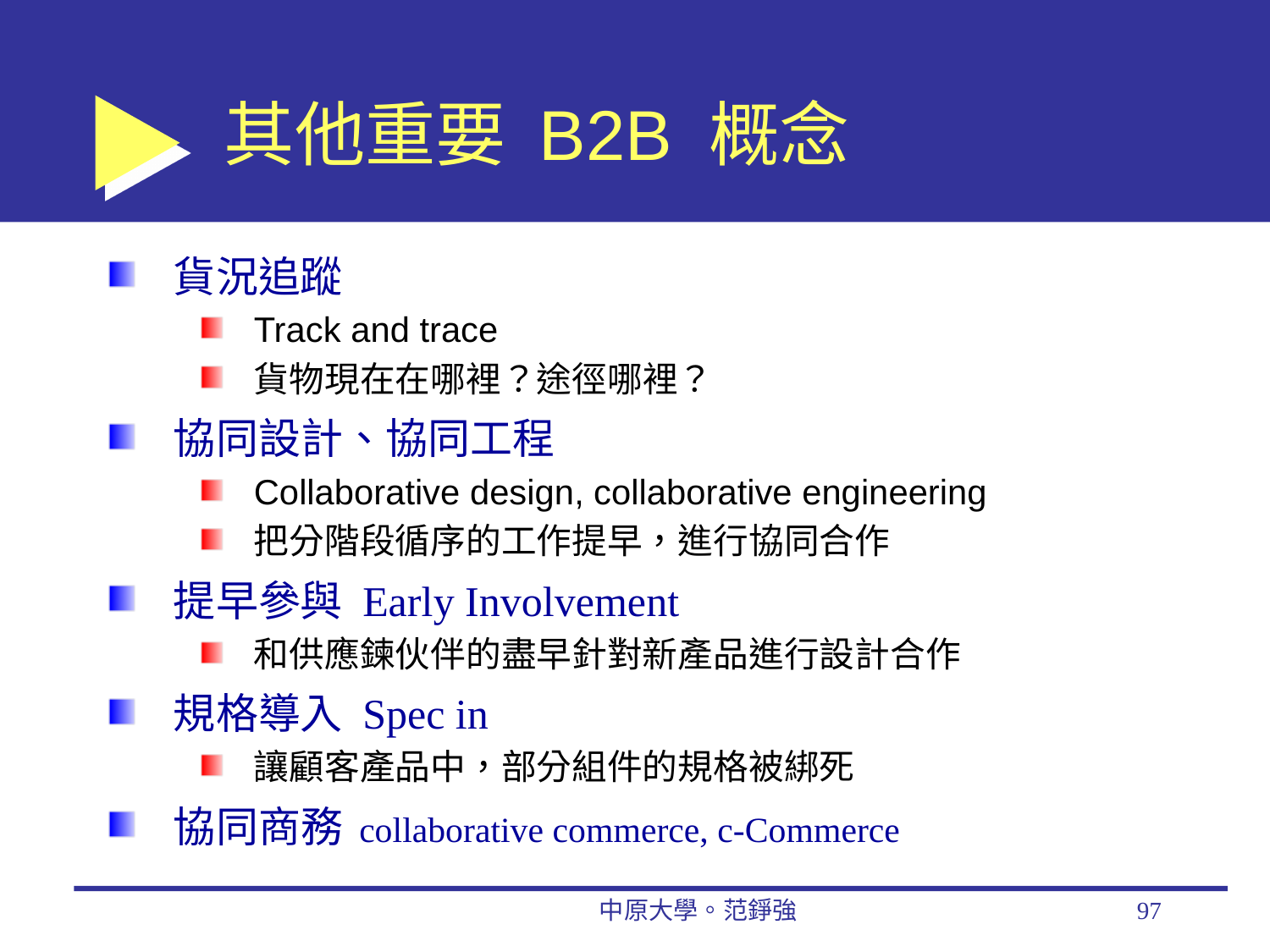

# 其他重要 B2B 概念
貨況追蹤
Track and trace
貨物現在在哪裡？途徑哪裡？
協同設計、協同工程
Collaborative design, collaborative engineering
把分階段循序的工作提早，進行協同合作
提早參與 Early Involvement
和供應鍊伙伴的盡早針對新產品進行設計合作
規格導入 Spec in
讓顧客產品中，部分組件的規格被綁死
協同商務 collaborative commerce, c-Commerce
中原大學。范錚強
97